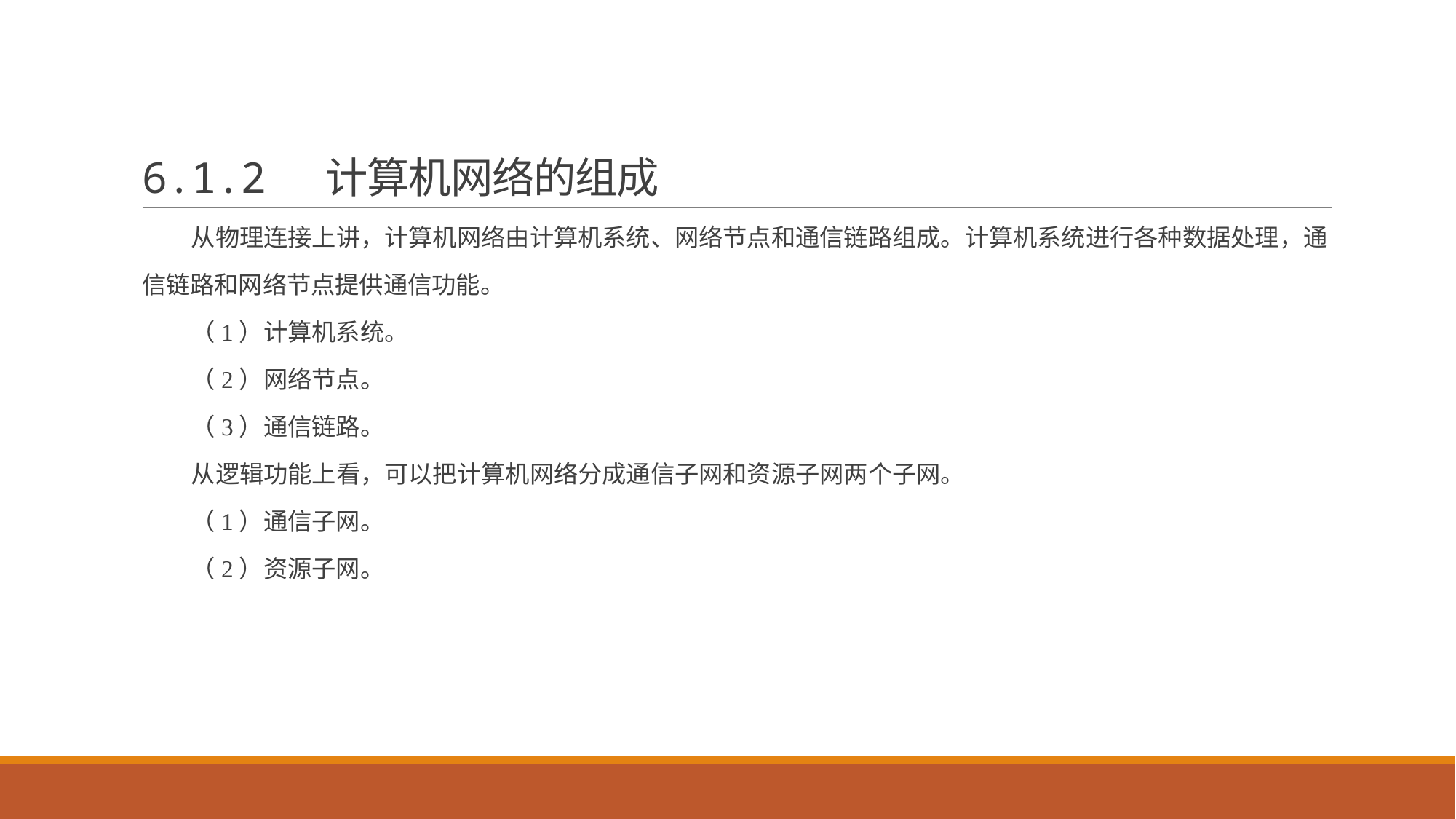

# 6.1.2  计算机网络的组成
        从物理连接上讲，计算机网络由计算机系统、网络节点和通信链路组成。计算机系统进行各种数据处理，通
信链路和网络节点提供通信功能。
        （1）计算机系统。
        （2）网络节点。
        （3）通信链路。
        从逻辑功能上看，可以把计算机网络分成通信子网和资源子网两个子网。
        （1）通信子网。
        （2）资源子网。